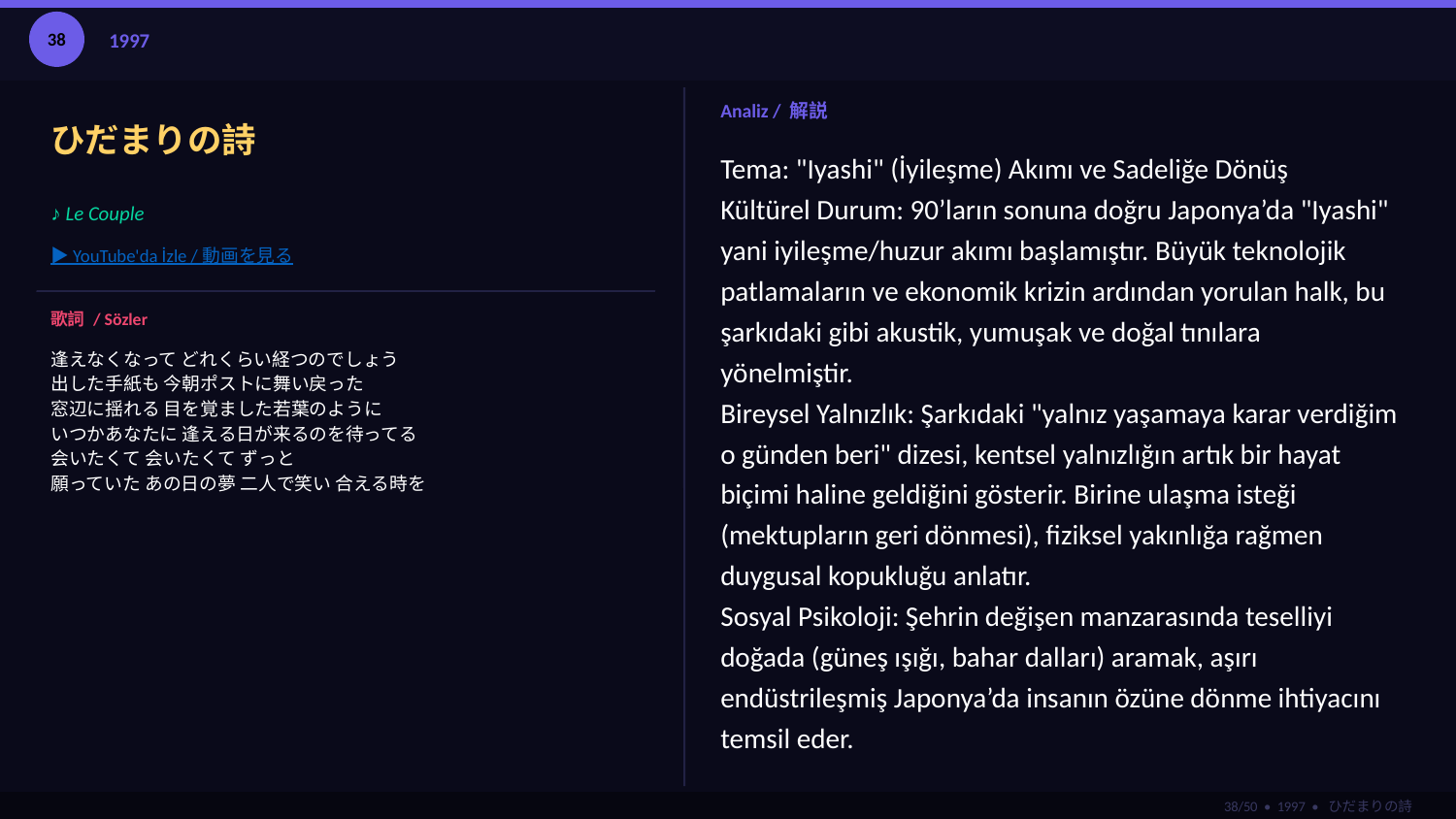

38
1997
ひだまりの詩

Analiz / 解説
Tema: "Iyashi" (İyileşme) Akımı ve Sadeliğe Dönüş
Kültürel Durum: 90’ların sonuna doğru Japonya’da "Iyashi" yani iyileşme/huzur akımı başlamıştır. Büyük teknolojik patlamaların ve ekonomik krizin ardından yorulan halk, bu şarkıdaki gibi akustik, yumuşak ve doğal tınılara yönelmiştir.
Bireysel Yalnızlık: Şarkıdaki "yalnız yaşamaya karar verdiğim o günden beri" dizesi, kentsel yalnızlığın artık bir hayat biçimi haline geldiğini gösterir. Birine ulaşma isteği (mektupların geri dönmesi), fiziksel yakınlığa rağmen duygusal kopukluğu anlatır.
Sosyal Psikoloji: Şehrin değişen manzarasında teselliyi doğada (güneş ışığı, bahar dalları) aramak, aşırı endüstrileşmiş Japonya’da insanın özüne dönme ihtiyacını temsil eder.
♪ Le Couple
▶ YouTube'da İzle / 動画を見る

歌詞 / Sözler
逢えなくなって どれくらい経つのでしょう
出した手紙も 今朝ポストに舞い戻った
窓辺に揺れる 目を覚ました若葉のように
いつかあなたに 逢える日が来るのを待ってる
会いたくて 会いたくて ずっと
願っていた あの日の夢 二人で笑い 合える時を

38/50  •  1997  •  ひだまりの詩